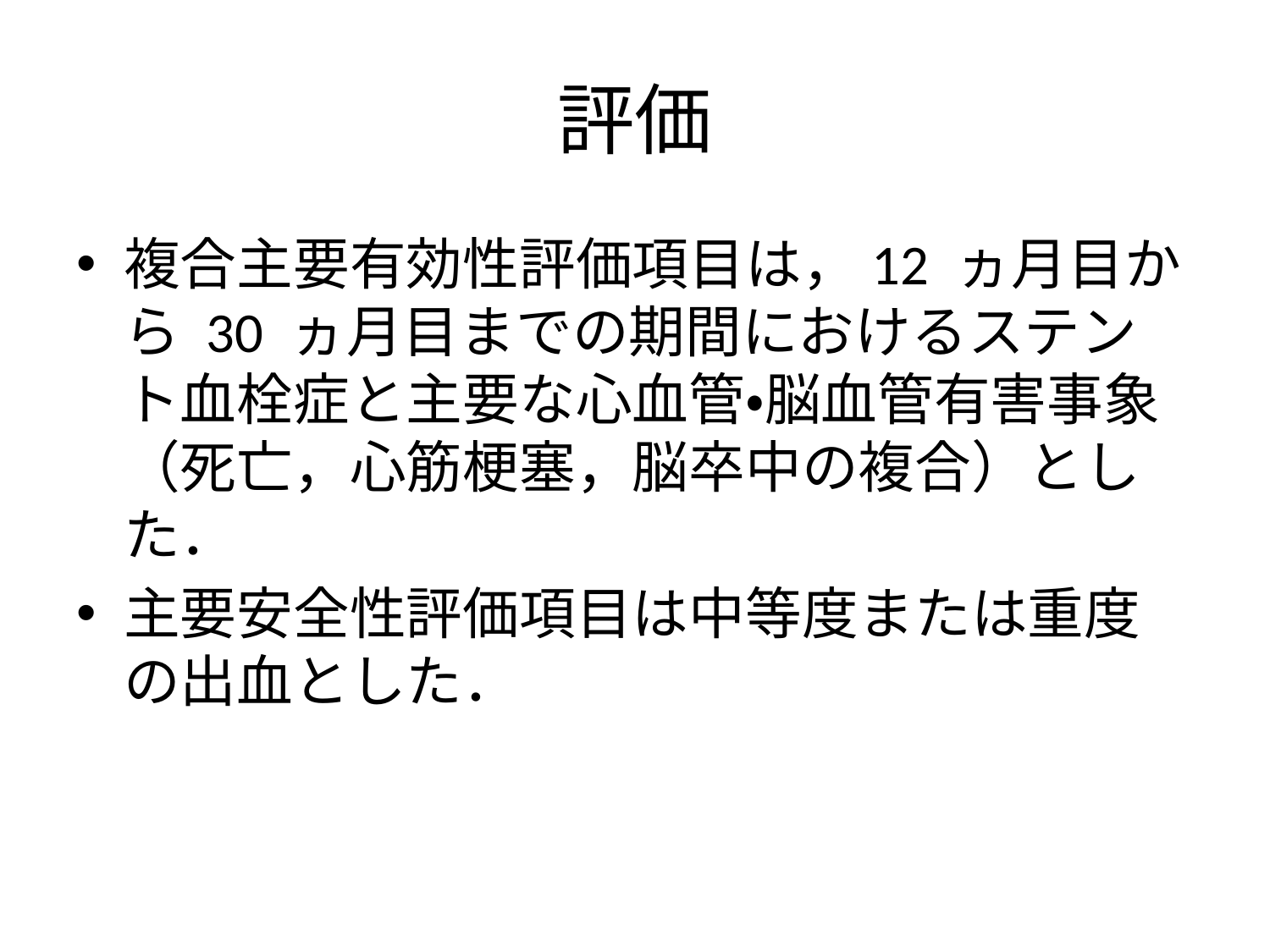

# 評価
複合主要有効性評価項目は，12 ヵ月目から 30 ヵ月目までの期間におけるステント血栓症と主要な心血管・脳血管有害事象（死亡，心筋梗塞，脳卒中の複合）とした．
主要安全性評価項目は中等度または重度の出血とした．